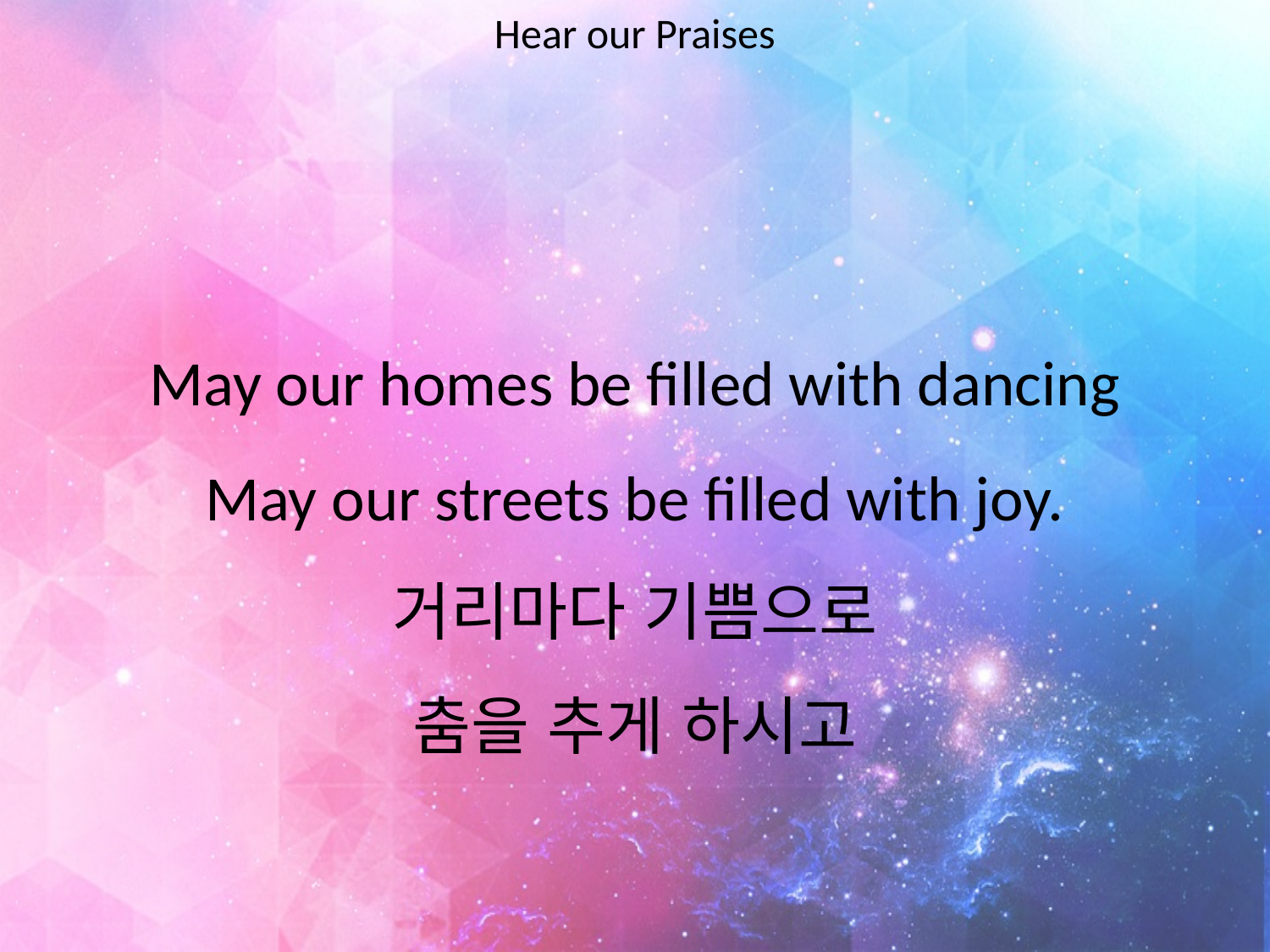

Hear our Praises
#
May our homes be filled with dancing
May our streets be filled with joy.
거리마다 기쁨으로
춤을 추게 하시고